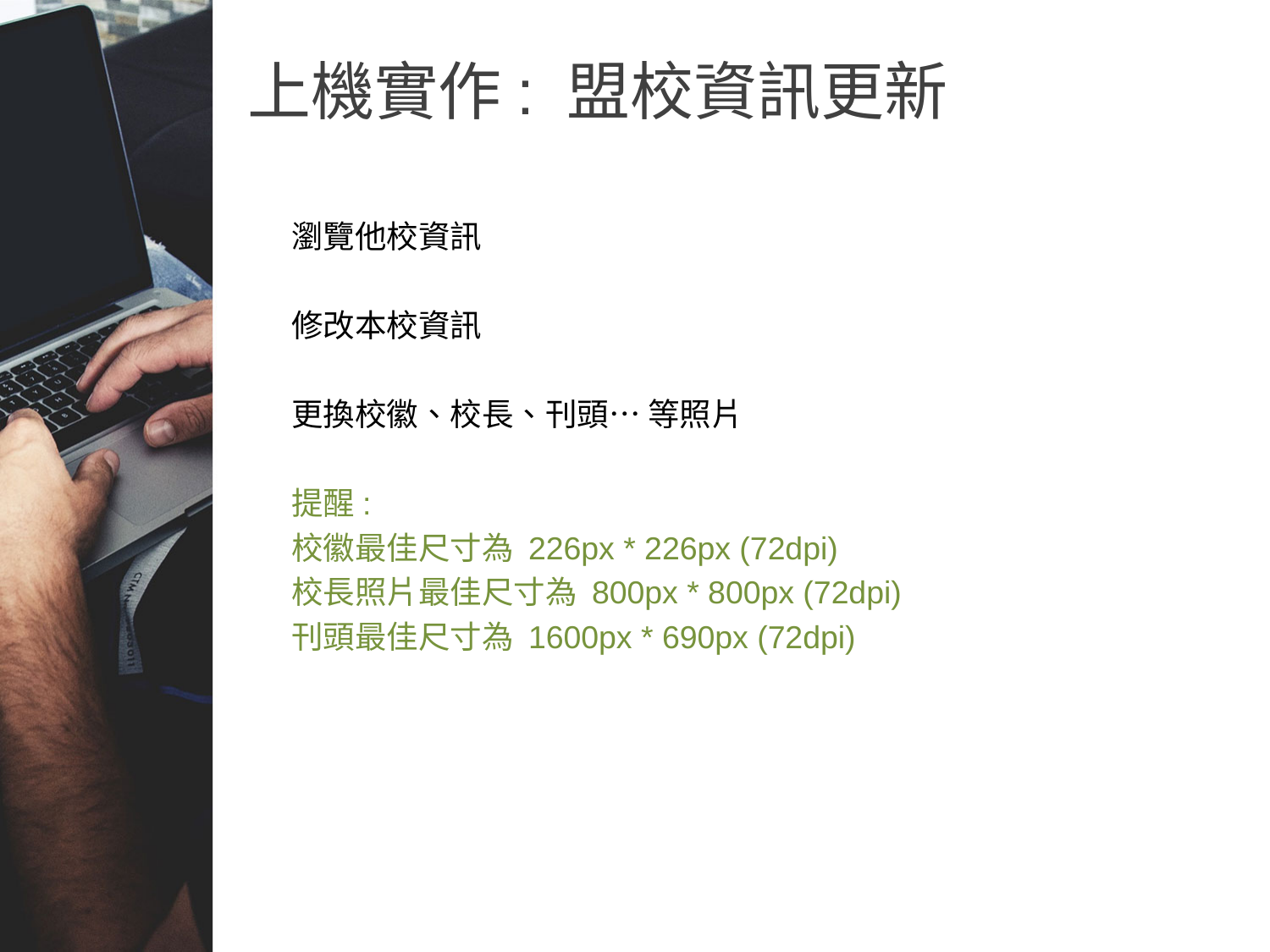

上機實作: 盟校資訊更新

瀏覽他校資訊

修改本校資訊

更換校徽、校長、刊頭… 等照片

提醒:
校徽最佳尺寸為 226px * 226px (72dpi)
校長照片最佳尺寸為 800px * 800px (72dpi)
刊頭最佳尺寸為 1600px * 690px (72dpi)